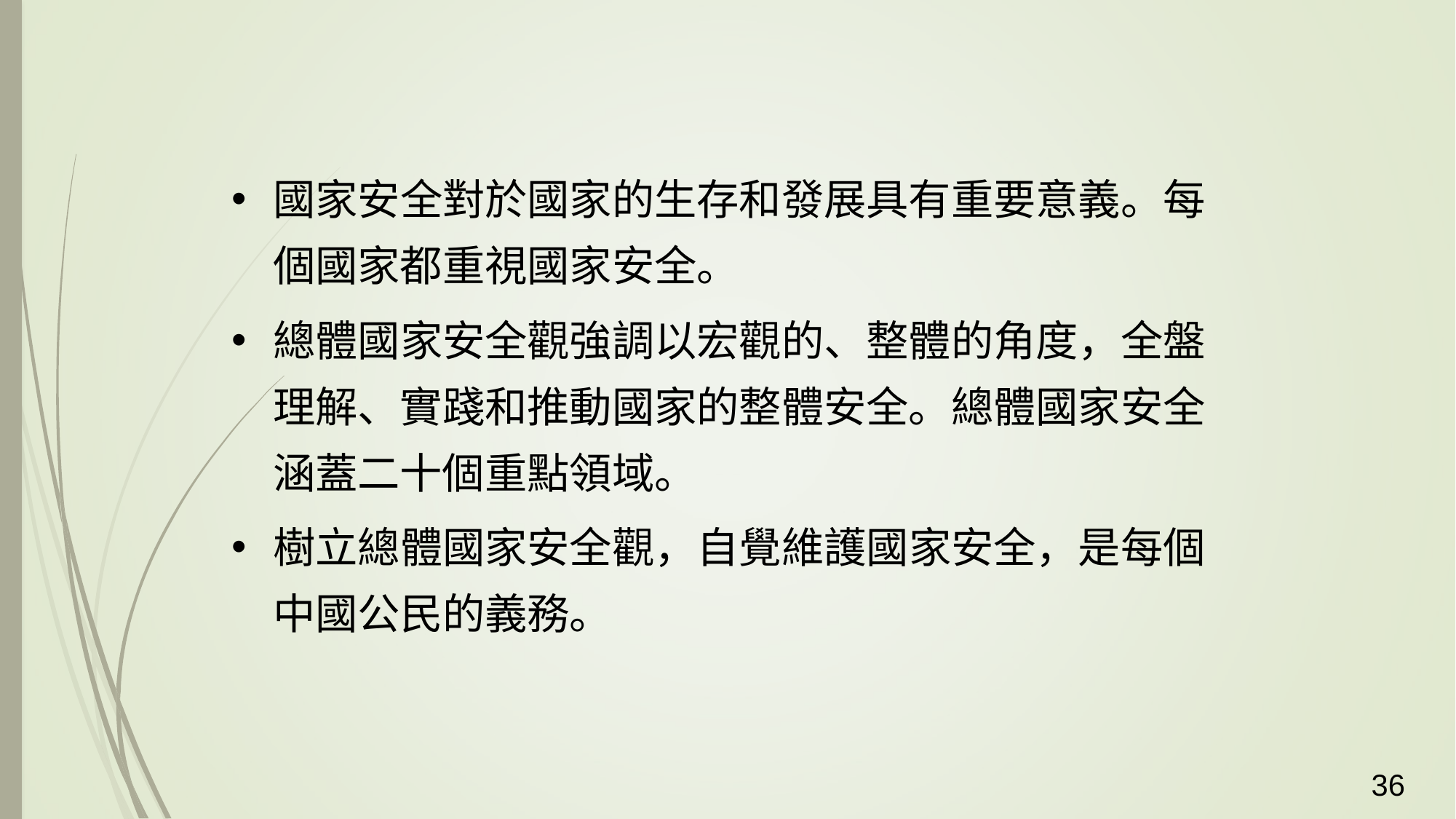

國家安全對於國家的生存和發展具有重要意義。每個國家都重視國家安全。
總體國家安全觀強調以宏觀的、整體的角度，全盤理解、實踐和推動國家的整體安全。總體國家安全涵蓋二十個重點領域。
樹立總體國家安全觀，自覺維護國家安全，是每個中國公民的義務。
36